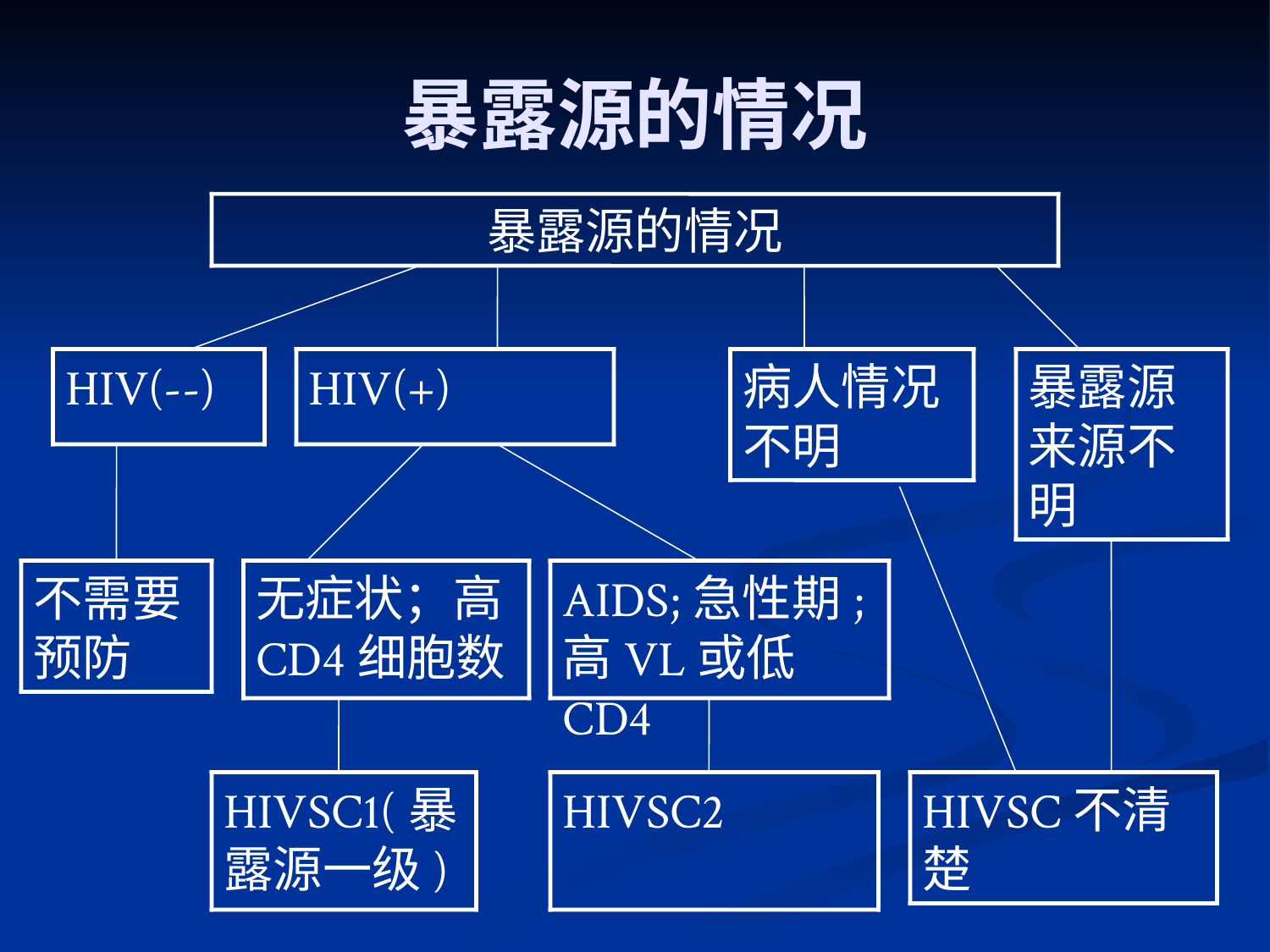

# 暴露源的情况
暴露源的情况

HIV(--)

HIV(+)

病人情况不明

暴露源来源不明

不需要预防

无症状；高CD4细胞数

AIDS;急性期;高VL或低CD4

HIVSC1(暴露源一级)

HIVSC2

HIVSC不清楚